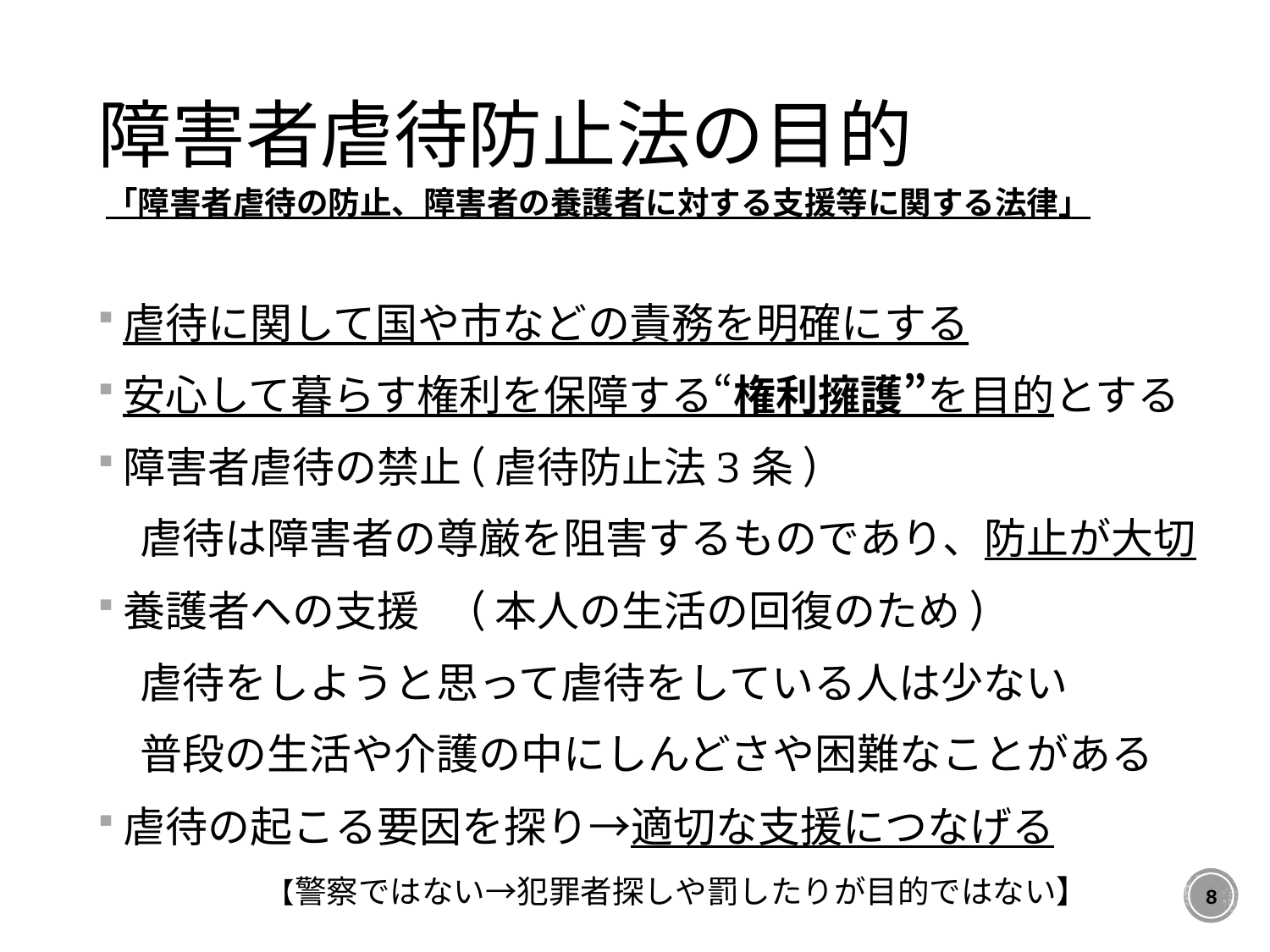

# 障害者虐待防止法の目的
「障害者虐待の防止、障害者の養護者に対する支援等に関する法律」
虐待に関して国や市などの責務を明確にする
安心して暮らす権利を保障する“権利擁護”を目的とする
障害者虐待の禁止(虐待防止法3条)
　虐待は障害者の尊厳を阻害するものであり、防止が大切
養護者への支援　(本人の生活の回復のため)
　虐待をしようと思って虐待をしている人は少ない
　普段の生活や介護の中にしんどさや困難なことがある
虐待の起こる要因を探り→適切な支援につなげる
　　　　　　【警察ではない→犯罪者探しや罰したりが目的ではない】

8